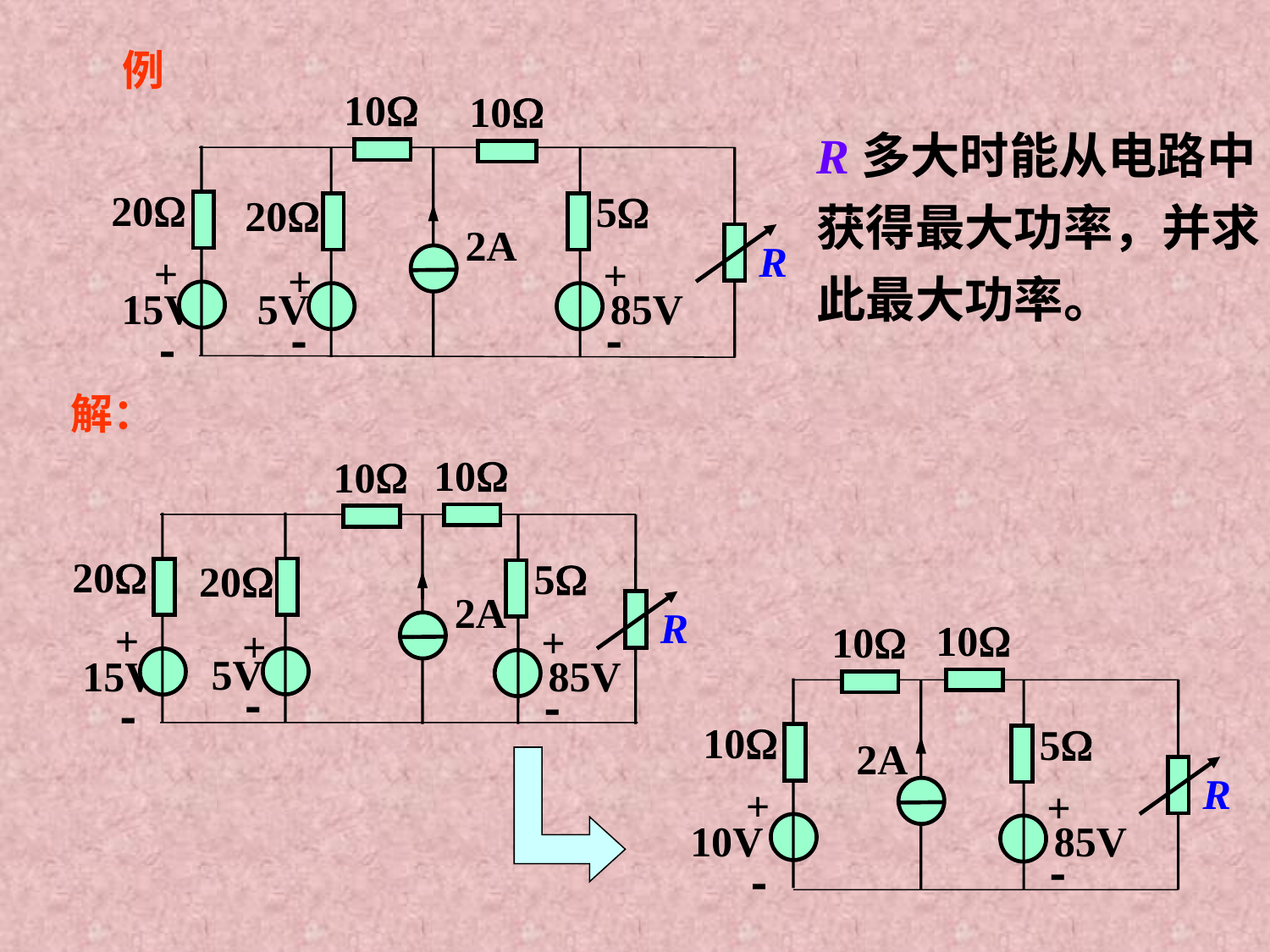

例
10Ω
10Ω

20Ω

+

-

5Ω
20Ω

2A

R
+

+
15V
5V
85V

-
-

R多大时能从电路中
获得最大功率，并求
此最大功率。
解：
10Ω
10Ω

20Ω

+

-

5Ω
20Ω

2A

R
+

+
5V
15V
85V

-
-

10Ω
10Ω

10Ω

+

-

5Ω
2A

R
+

10V
85V

-